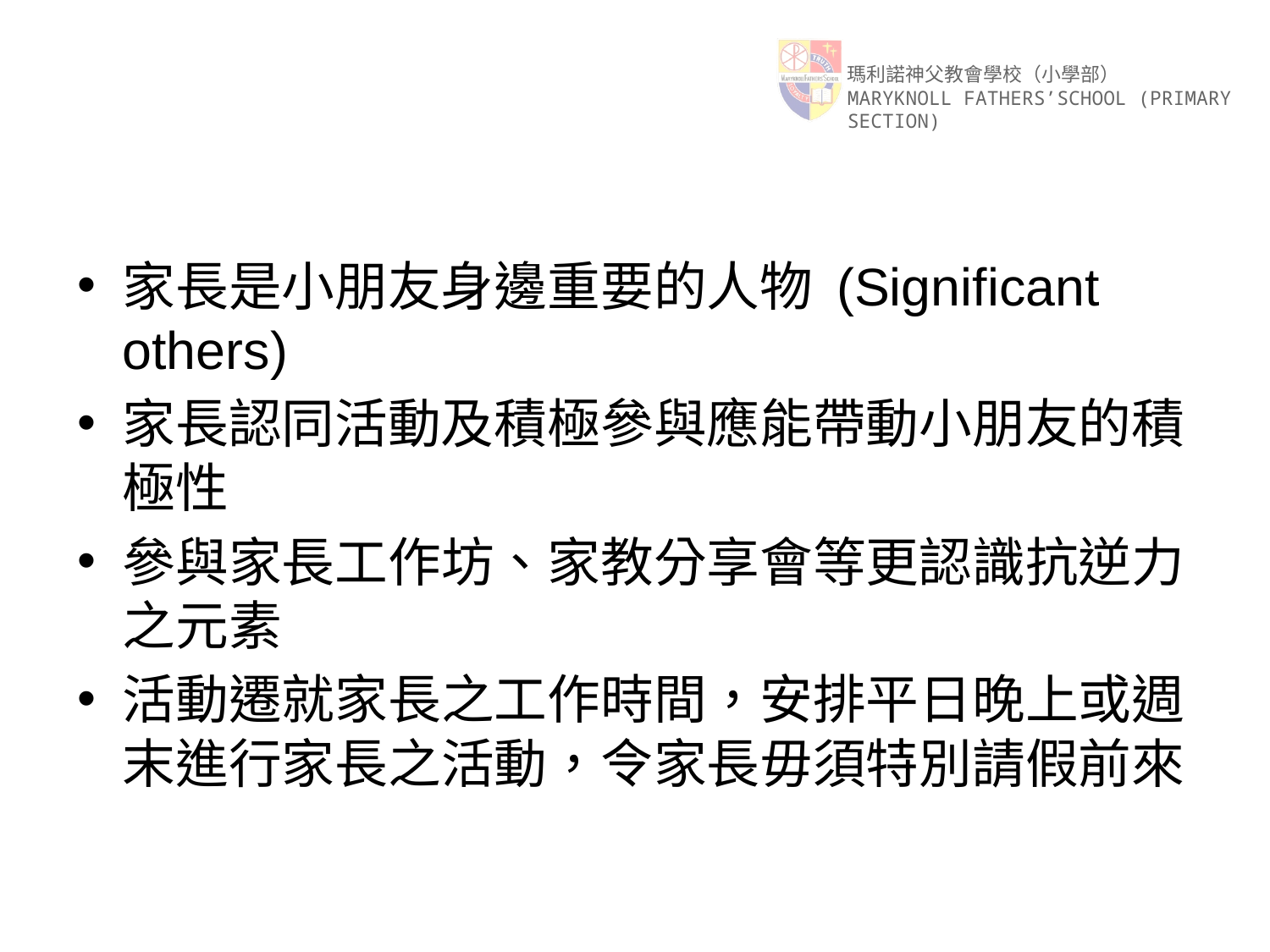

家長是小朋友身邊重要的人物 (Significant others)
家長認同活動及積極參與應能帶動小朋友的積極性
參與家長工作坊、家教分享會等更認識抗逆力之元素
活動遷就家長之工作時間，安排平日晚上或週末進行家長之活動，令家長毋須特別請假前來